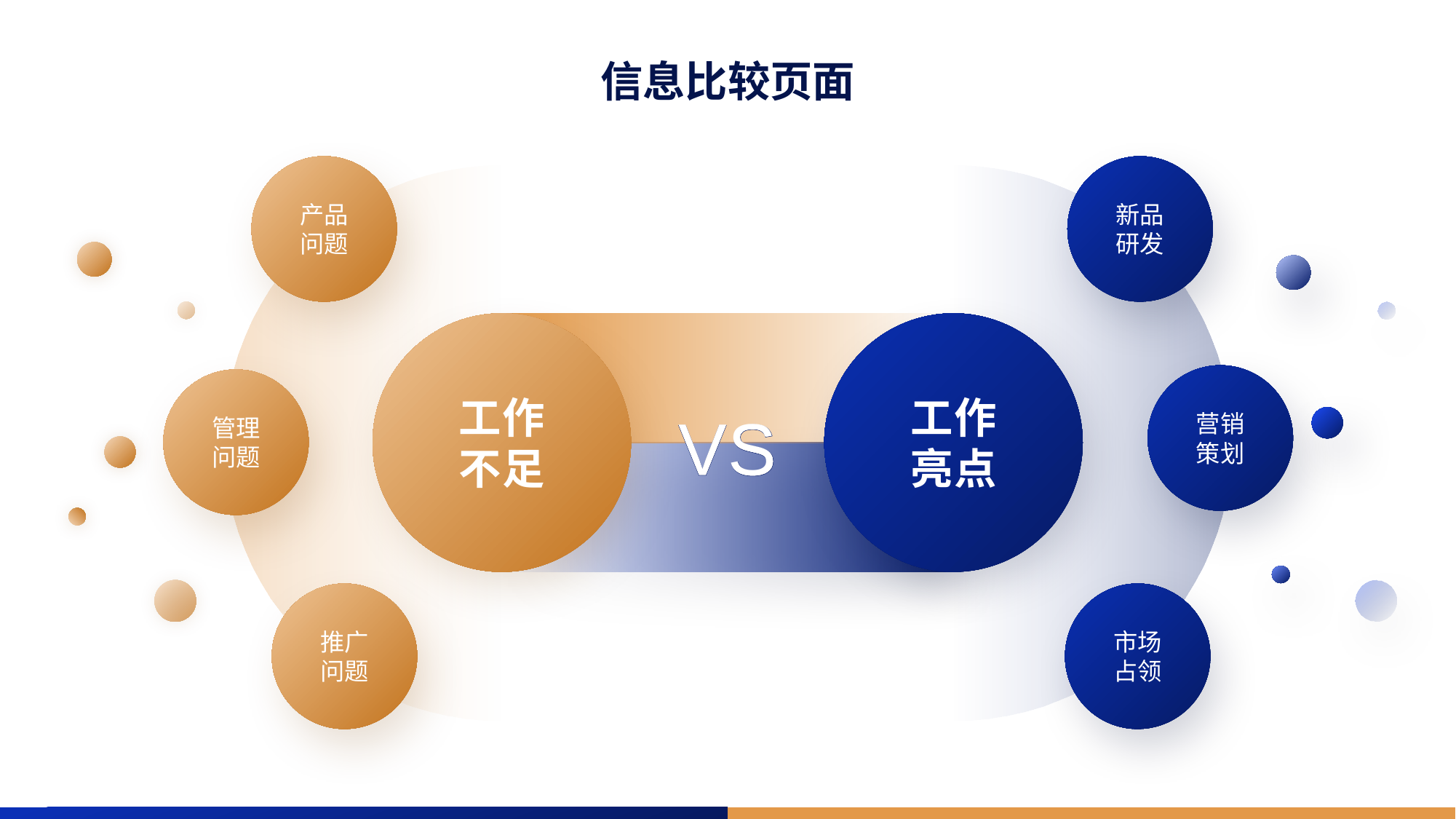

信息比较页面
产品
问题
新品
研发

营销
策划
管理
问题
工作
不足
工作
亮点
VS
VS

推广
问题
市场
占领